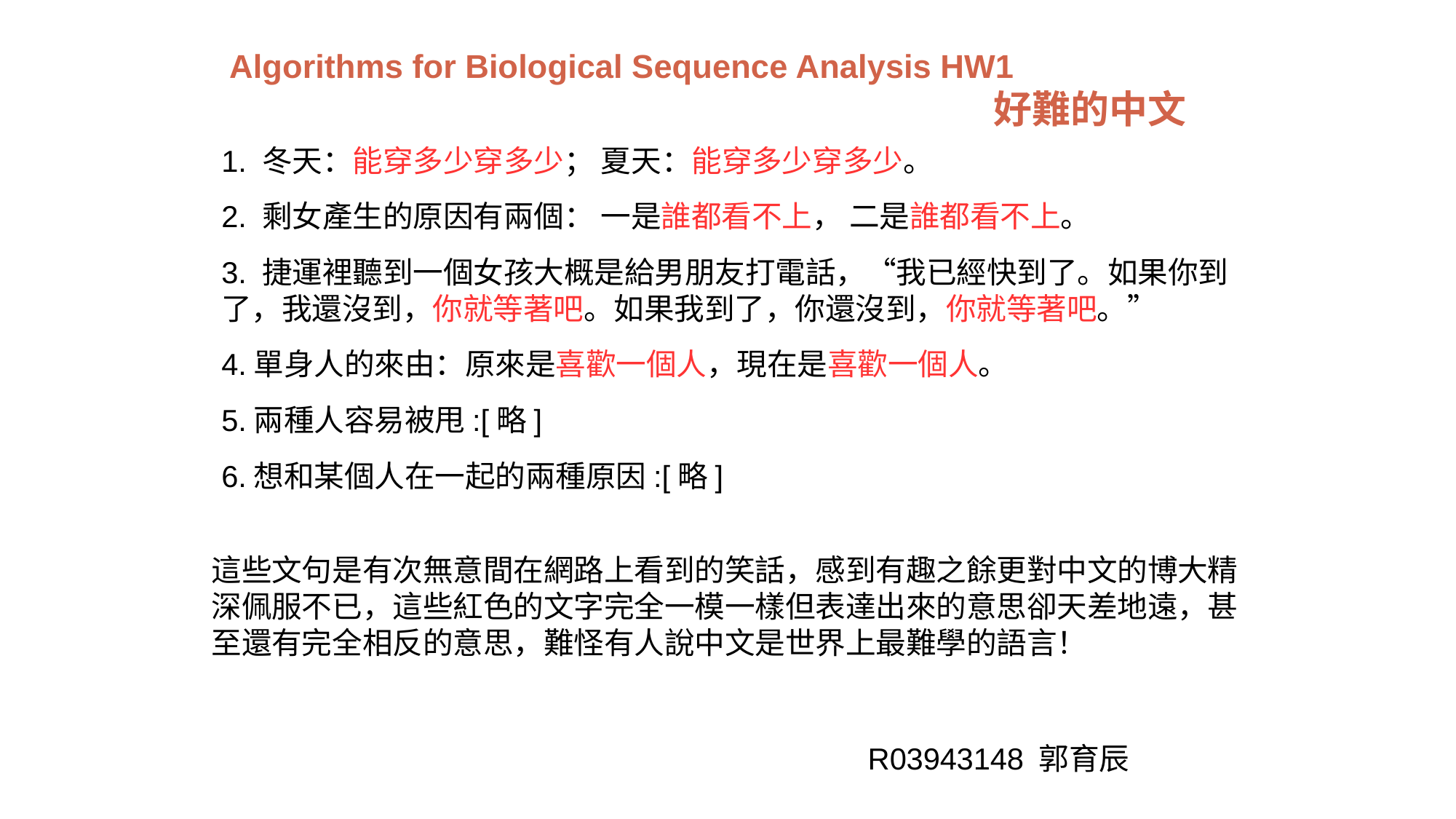

Algorithms for Biological Sequence Analysis HW1
							好難的中文
1. 冬天：能穿多少穿多少； 夏天：能穿多少穿多少。
2. 剩女產生的原因有兩個： 一是誰都看不上， 二是誰都看不上。
3. 捷運裡聽到一個女孩大概是給男朋友打電話，“我已經快到了。如果你到了，我還沒到，你就等著吧。如果我到了，你還沒到，你就等著吧。”
4.單身人的來由：原來是喜歡一個人，現在是喜歡一個人。
5.兩種人容易被甩:[略]
6.想和某個人在一起的兩種原因:[略]

這些文句是有次無意間在網路上看到的笑話，感到有趣之餘更對中文的博大精深佩服不已，這些紅色的文字完全一模一樣但表達出來的意思卻天差地遠，甚至還有完全相反的意思，難怪有人說中文是世界上最難學的語言！
R03943148 郭育辰